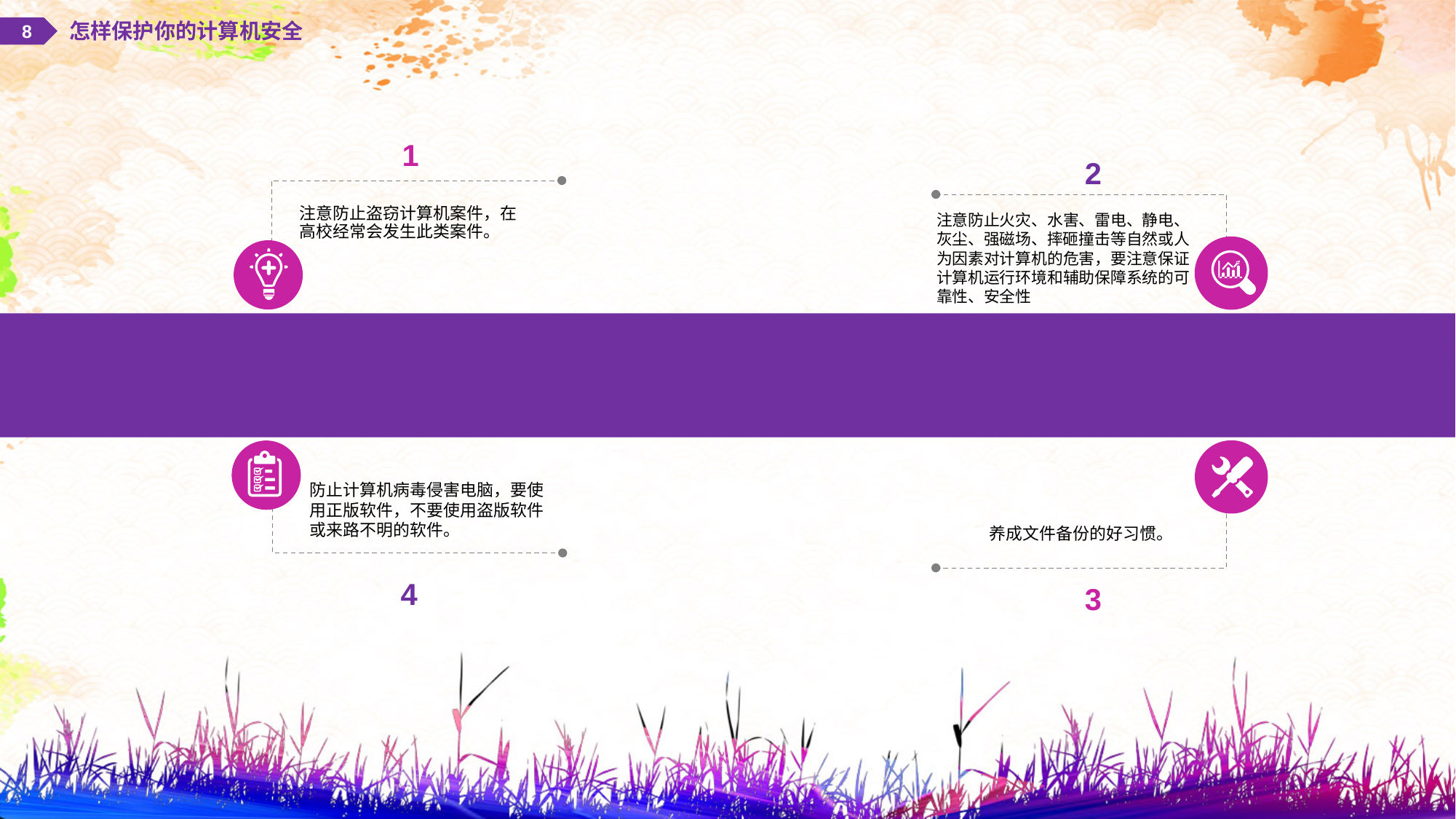

怎样保护你的计算机安全
8
1
2

注意防止盗窃计算机案件，在高校经常会发生此类案件。
注意防止火灾、水害、雷电、静电、灰尘、强磁场、摔砸撞击等自然或人为因素对计算机的危害，要注意保证计算机运行环境和辅助保障系统的可靠性、安全性

防止计算机病毒侵害电脑，要使用正版软件，不要使用盗版软件或来路不明的软件。

养成文件备份的好习惯。
4
3